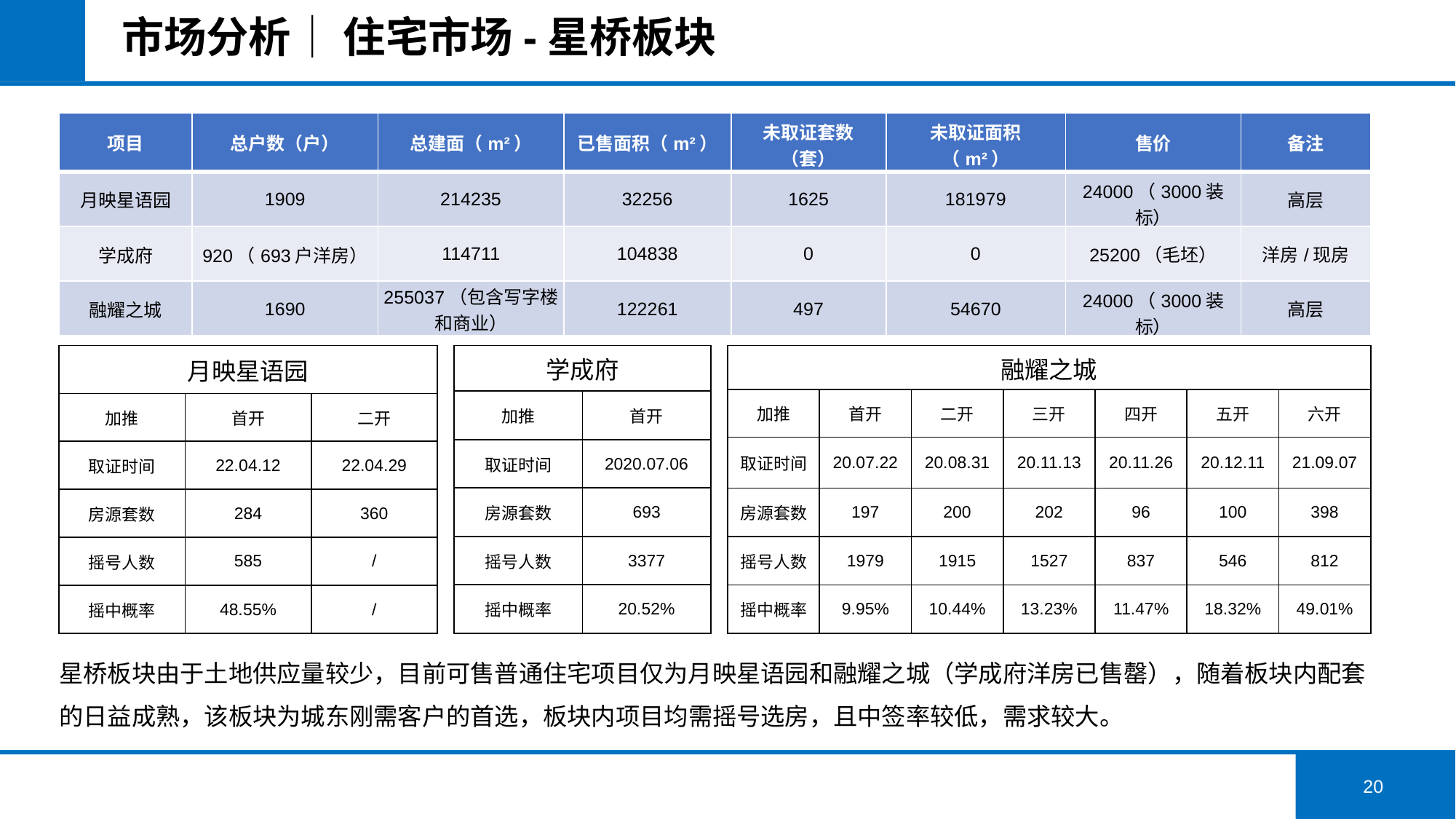

# 市场分析│ 住宅市场-星桥板块
| 项目 | 总户数（户） | 总建面（m²） | 已售面积（m²） | 未取证套数（套） | 未取证面积（m²） | 售价 | 备注 |
| --- | --- | --- | --- | --- | --- | --- | --- |
| 月映星语园 | 1909 | 214235 | 32256 | 1625 | 181979 | 24000（3000装标） | 高层 |
| 学成府 | 920（693户洋房） | 114711 | 104838 | 0 | 0 | 25200（毛坯） | 洋房/现房 |
| 融耀之城 | 1690 | 255037（包含写字楼和商业） | 122261 | 497 | 54670 | 24000（3000装标） | 高层 |
| 月映星语园 |  |  |
| --- | --- | --- |
| 加推 | 首开 | 二开 |
| 取证时间 | 22.04.12 | 22.04.29 |
| 房源套数 | 284 | 360 |
| 摇号人数 | 585 | / |
| 摇中概率 | 48.55% | / |
| 学成府 |  |
| --- | --- |
| 加推 | 首开 |
| 取证时间 | 2020.07.06 |
| 房源套数 | 693 |
| 摇号人数 | 3377 |
| 摇中概率 | 20.52% |
| 融耀之城 |  |  |  |  |  |  |
| --- | --- | --- | --- | --- | --- | --- |
| 加推 | 首开 | 二开 | 三开 | 四开 | 五开 | 六开 |
| 取证时间 | 20.07.22 | 20.08.31 | 20.11.13 | 20.11.26 | 20.12.11 | 21.09.07 |
| 房源套数 | 197 | 200 | 202 | 96 | 100 | 398 |
| 摇号人数 | 1979 | 1915 | 1527 | 837 | 546 | 812 |
| 摇中概率 | 9.95% | 10.44% | 13.23% | 11.47% | 18.32% | 49.01% |
星桥板块由于土地供应量较少，目前可售普通住宅项目仅为月映星语园和融耀之城（学成府洋房已售罄），随着板块内配套的日益成熟，该板块为城东刚需客户的首选，板块内项目均需摇号选房，且中签率较低，需求较大。
20